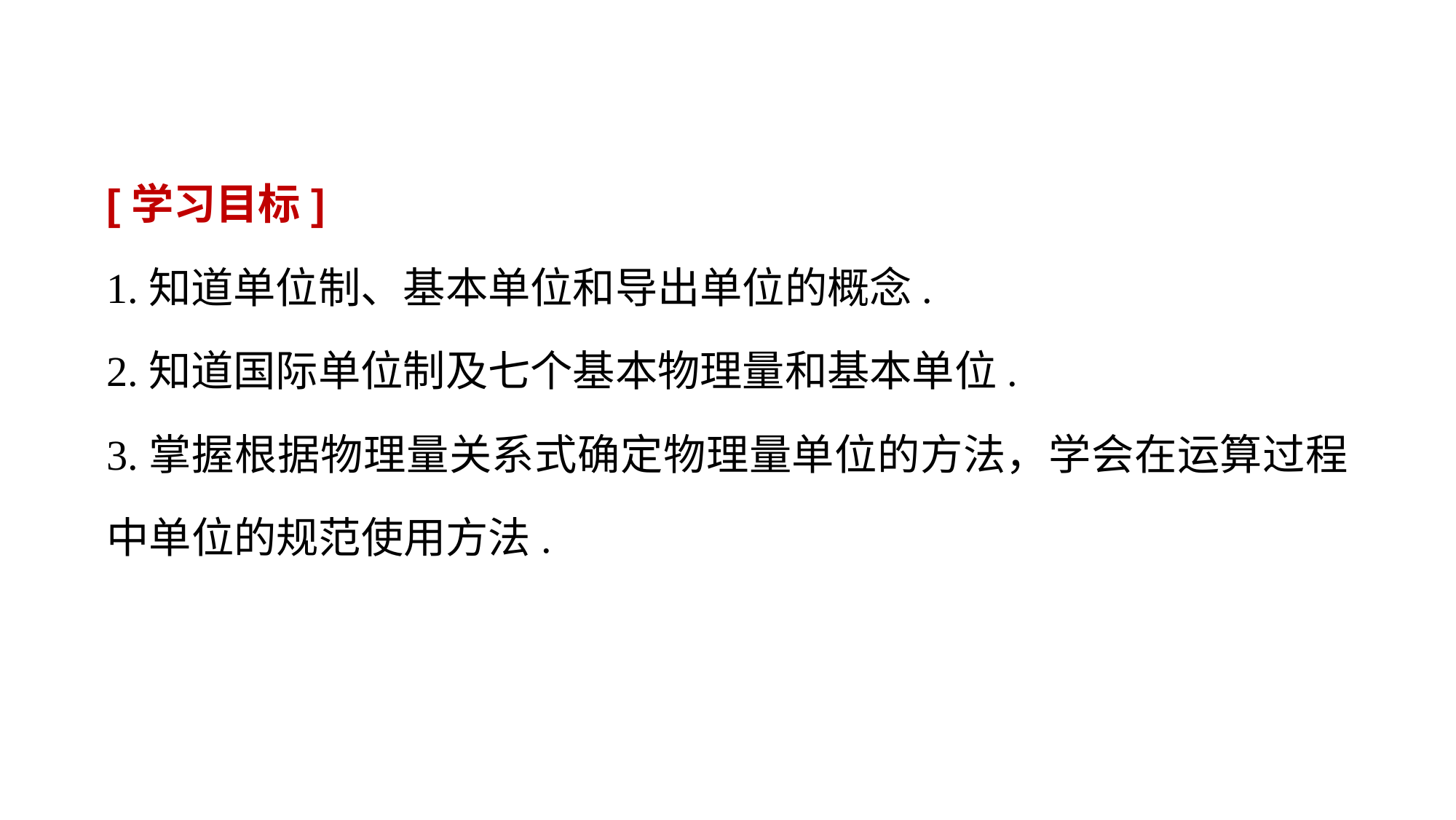

[学习目标]
1.知道单位制、基本单位和导出单位的概念.
2.知道国际单位制及七个基本物理量和基本单位.
3.掌握根据物理量关系式确定物理量单位的方法，学会在运算过程中单位的规范使用方法.